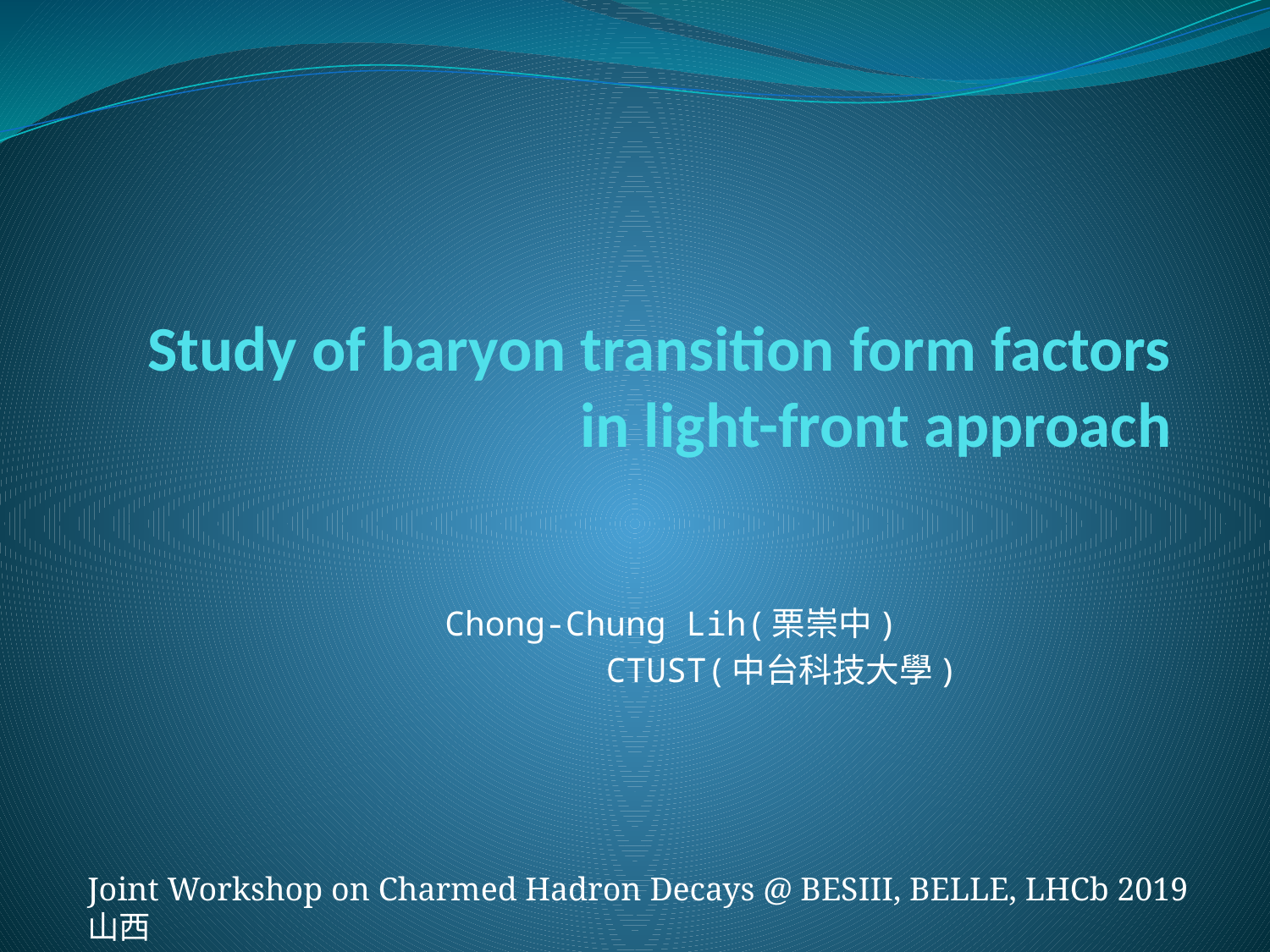

# Study of baryon transition form factors in light-front approach
Chong-Chung Lih(栗崇中)
CTUST(中台科技大學)
Joint Workshop on Charmed Hadron Decays @ BESIII, BELLE, LHCb 2019  山西